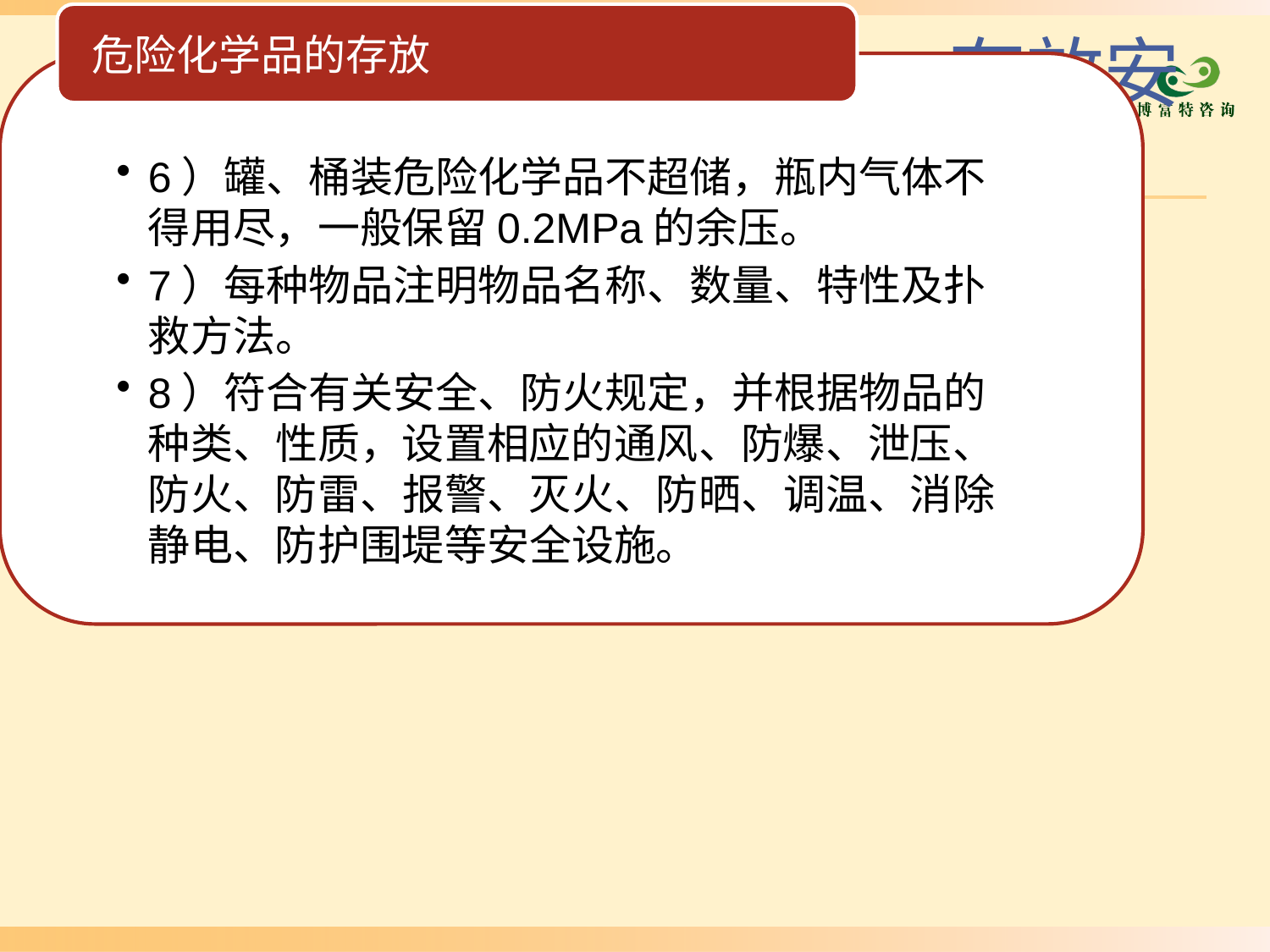

# 3.危化品的安全管理——存放安全
6）罐、桶装危险化学品不超储，瓶内气体不得用尽，一般保留0.2MPa的余压。
7）每种物品注明物品名称、数量、特性及扑救方法。
8）符合有关安全、防火规定，并根据物品的种类、性质，设置相应的通风、防爆、泄压、防火、防雷、报警、灭火、防晒、调温、消除静电、防护围堤等安全设施。
危险化学品的存放